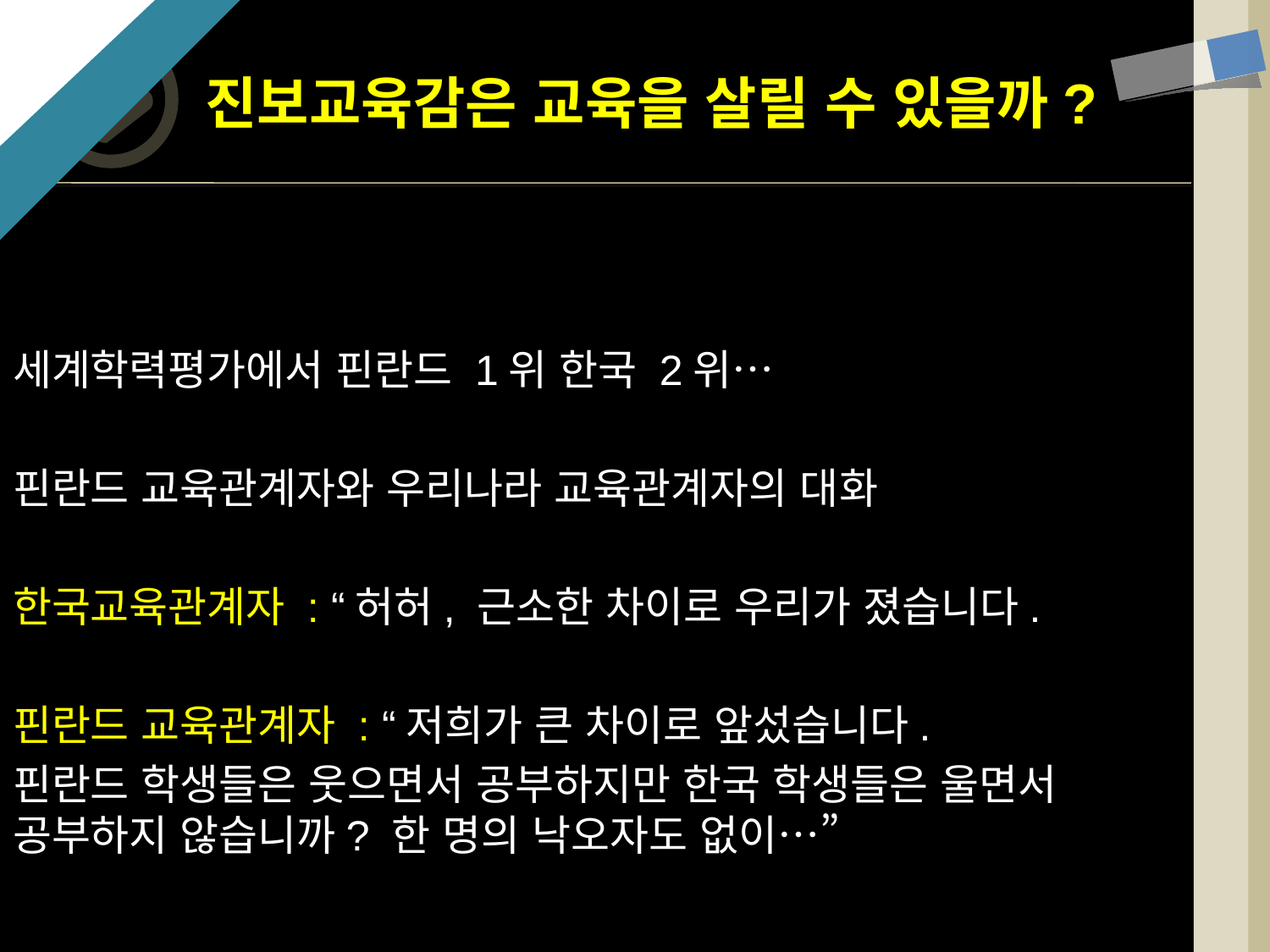

# 진보교육감은 교육을 살릴 수 있을까?

세계학력평가에서 핀란드 1위 한국 2위…

핀란드 교육관계자와 우리나라 교육관계자의 대화

한국교육관계자 : “허허, 근소한 차이로 우리가 졌습니다.

핀란드 교육관계자 : “저희가 큰 차이로 앞섰습니다.
핀란드 학생들은 웃으면서 공부하지만 한국 학생들은 울면서 공부하지 않습니까? 한 명의 낙오자도 없이…”